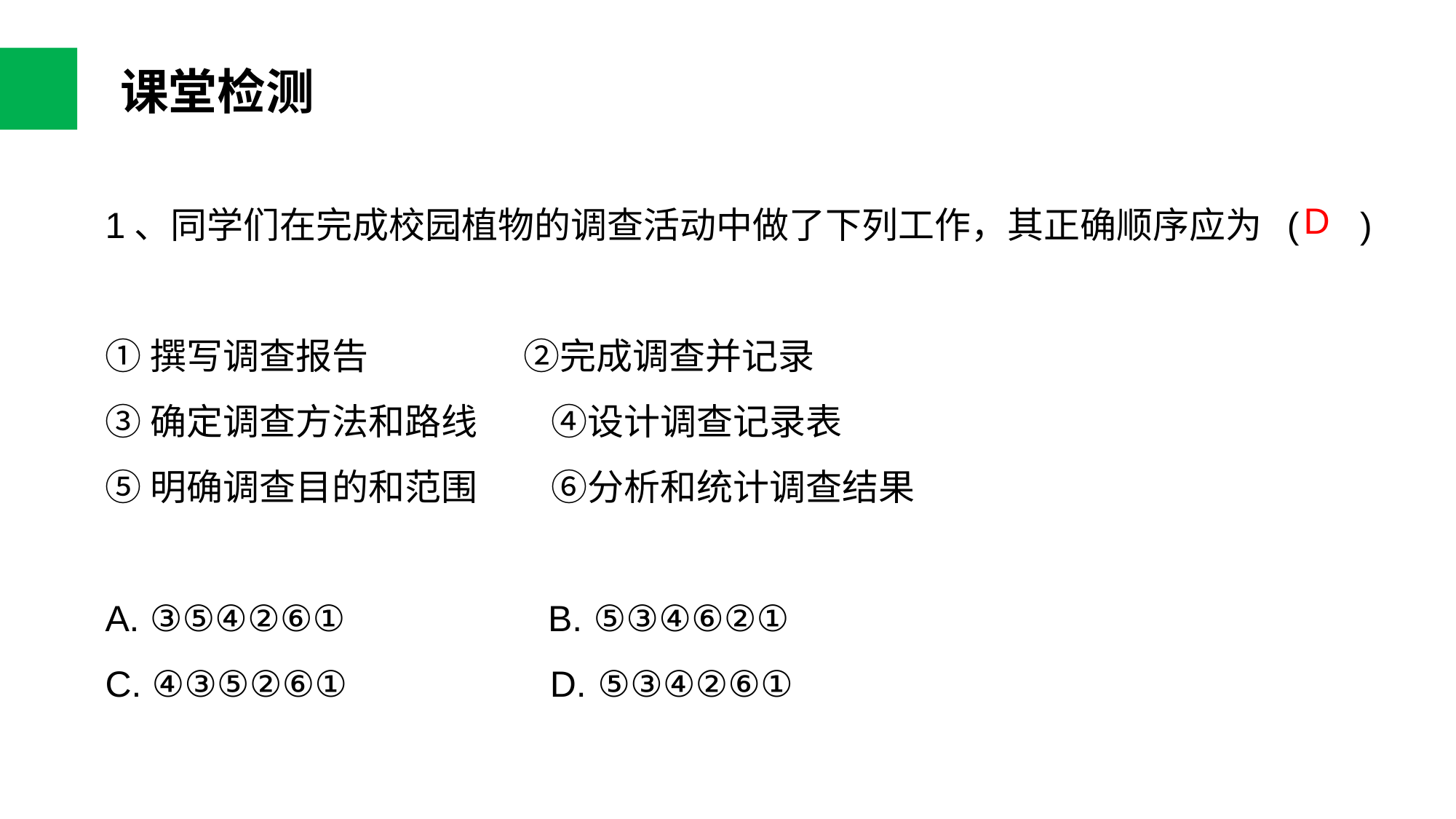

课堂检测
1、同学们在完成校园植物的调查活动中做了下列工作，其正确顺序应为  (      )

①撰写调查报告                   ②完成调查并记录
③确定调查方法和路线         ④设计调查记录表
⑤明确调查目的和范围         ⑥分析和统计调查结果

A. ③⑤④②⑥①                    B. ⑤③④⑥②①
C. ④③⑤②⑥①                    D. ⑤③④②⑥①
D